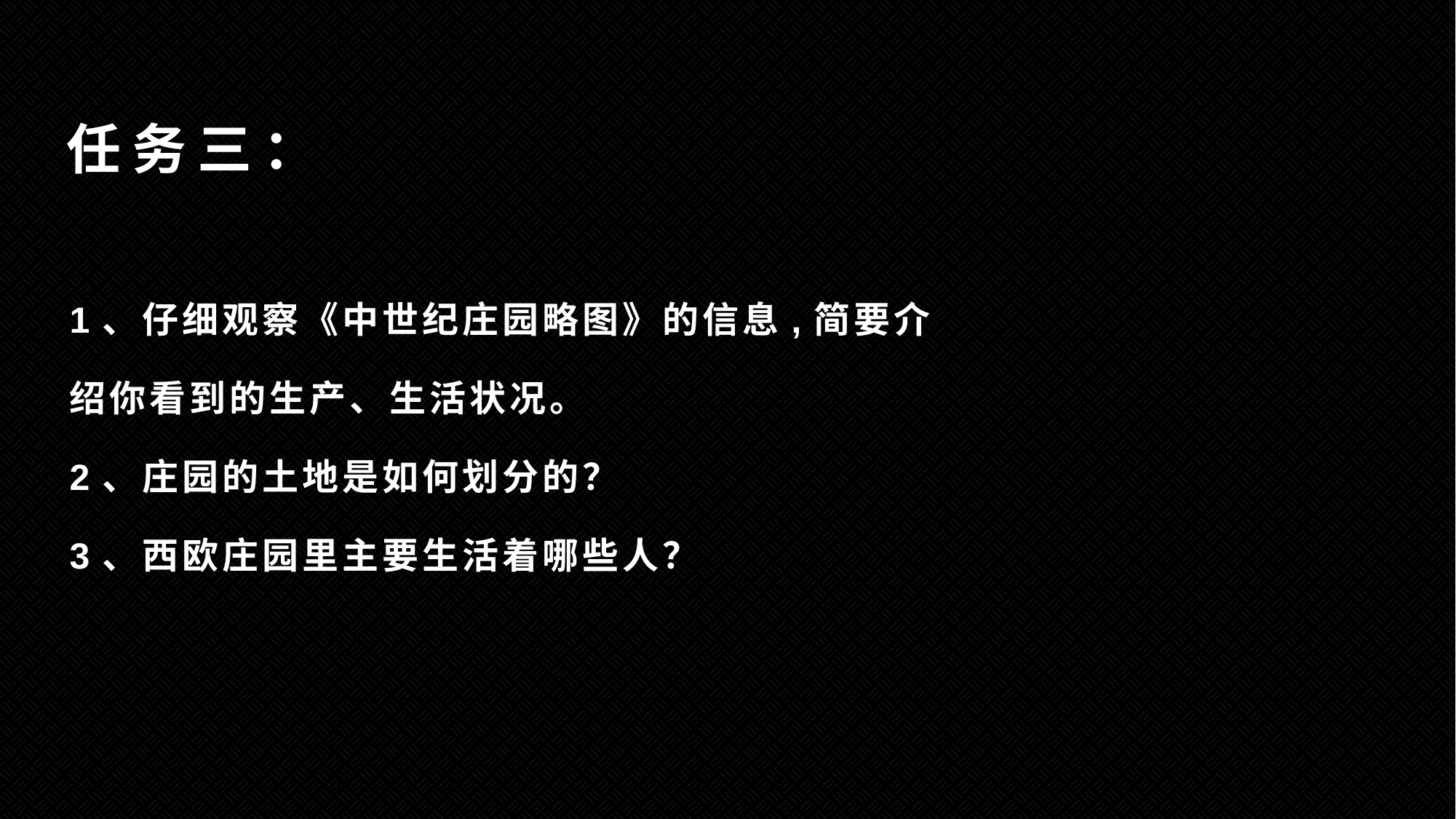

任务三：
1、仔细观察《中世纪庄园略图》的信息,简要介绍你看到的生产、生活状况。
2、庄园的土地是如何划分的？
3、西欧庄园里主要生活着哪些人？